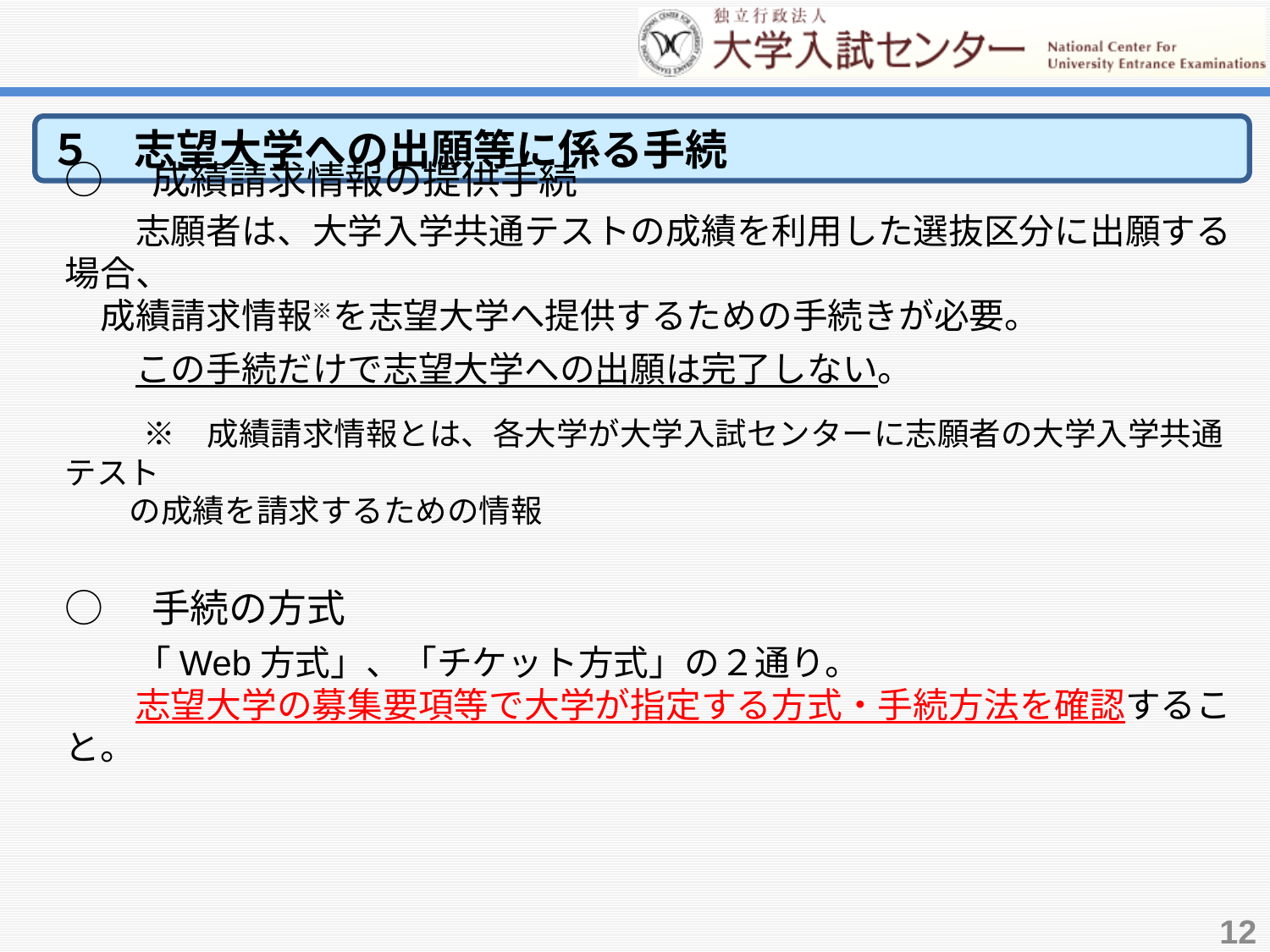

５　志望大学への出願等に係る手続
○　成績請求情報の提供手続
　　志願者は、大学入学共通テストの成績を利用した選抜区分に出願する場合、
　成績請求情報※を志望大学へ提供するための手続きが必要。
　　この手続だけで志望大学への出願は完了しない。
　　 ※　成績請求情報とは、各大学が大学入試センターに志願者の大学入学共通テスト
         の成績を請求するための情報

○　手続の方式
　　「Web方式」、「チケット方式」の２通り。
　　志望大学の募集要項等で大学が指定する方式・手続方法を確認すること。
12